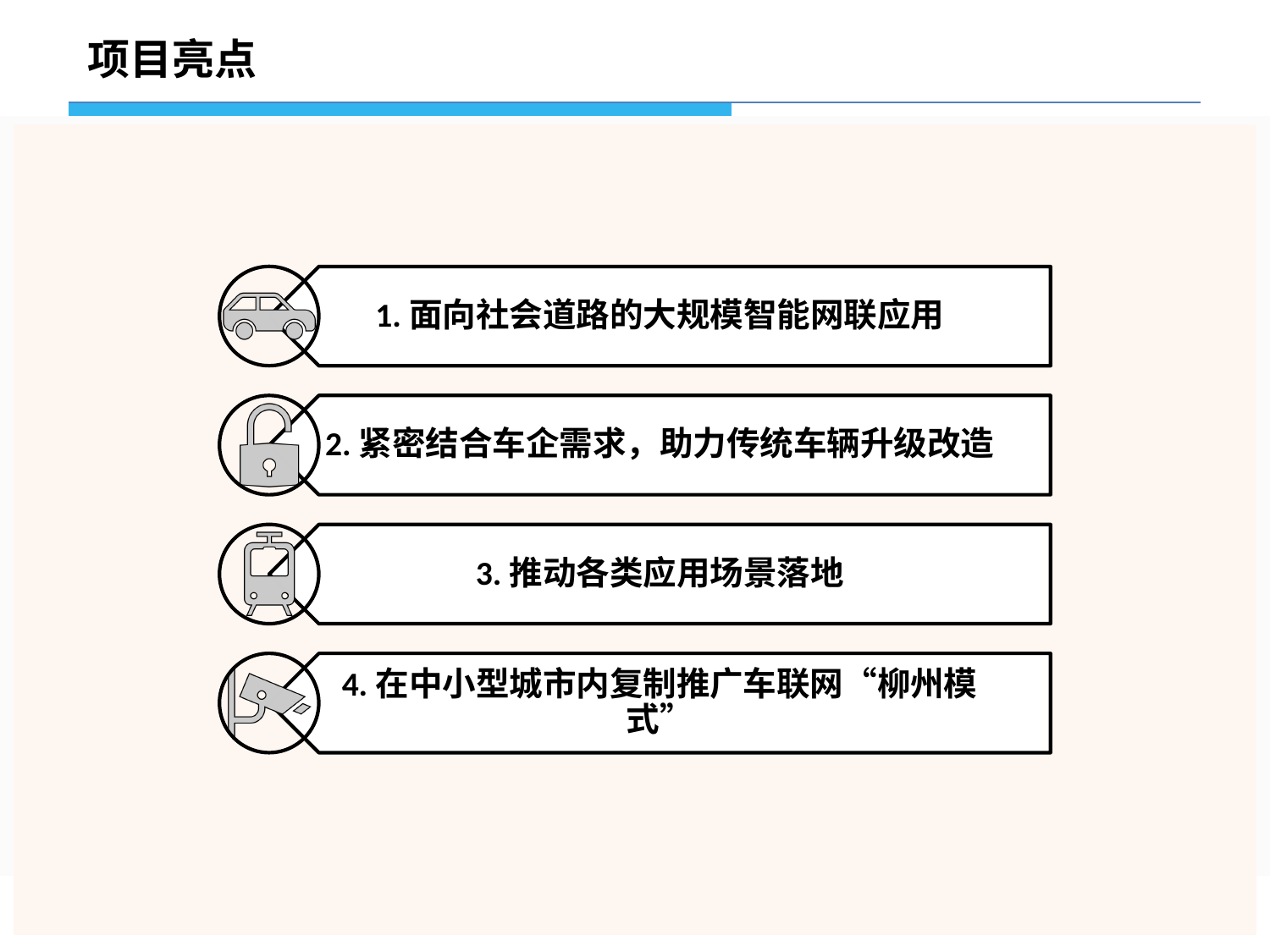

项目亮点
1.面向社会道路的大规模智能网联应用
2.紧密结合车企需求，助力传统车辆升级改造
3.推动各类应用场景落地
4.在中小型城市内复制推广车联网“柳州模式”